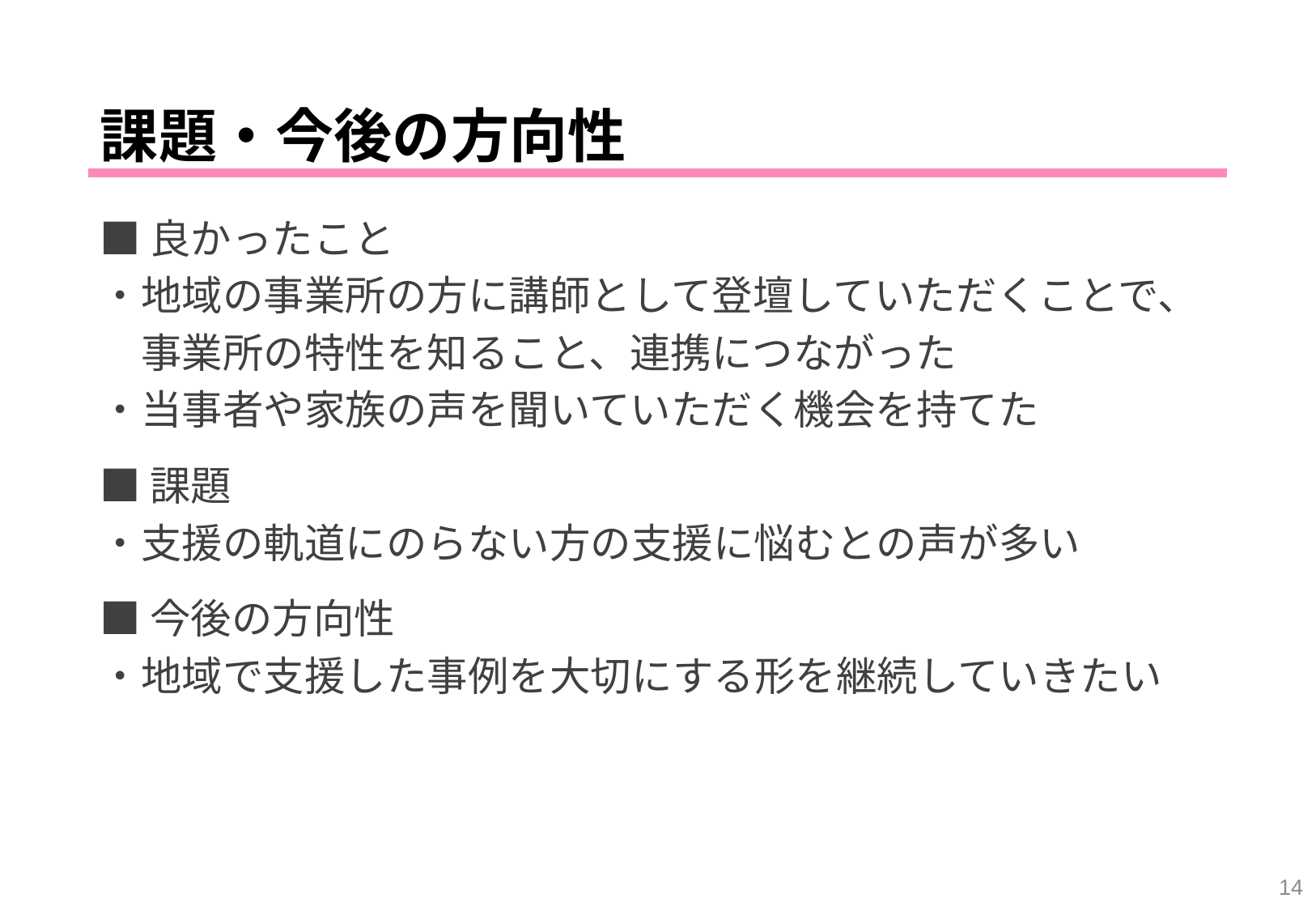

# 課題・今後の方向性
■良かったこと
・地域の事業所の方に講師として登壇していただくことで、
　事業所の特性を知ること、連携につながった
・当事者や家族の声を聞いていただく機会を持てた

■課題
・支援の軌道にのらない方の支援に悩むとの声が多い

■今後の方向性
・地域で支援した事例を大切にする形を継続していきたい
14